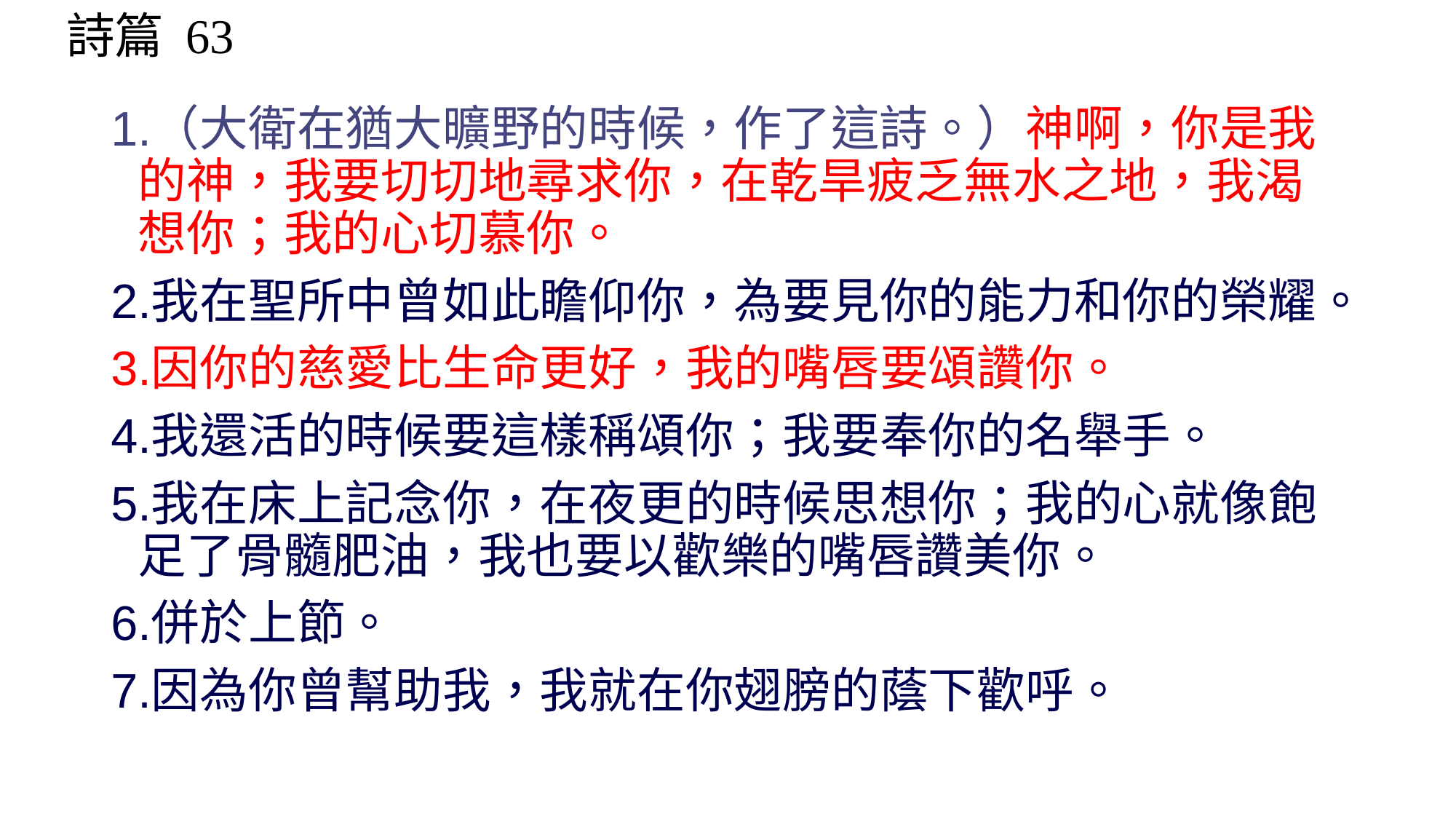

詩篇 63
（大衛在猶大曠野的時候，作了這詩。）神啊，你是我的神，我要切切地尋求你，在乾旱疲乏無水之地，我渴想你；我的心切慕你。
我在聖所中曾如此瞻仰你，為要見你的能力和你的榮耀。
因你的慈愛比生命更好，我的嘴唇要頌讚你。
我還活的時候要這樣稱頌你；我要奉你的名舉手。
我在床上記念你，在夜更的時候思想你；我的心就像飽足了骨髓肥油，我也要以歡樂的嘴唇讚美你。
併於上節。
因為你曾幫助我，我就在你翅膀的蔭下歡呼。